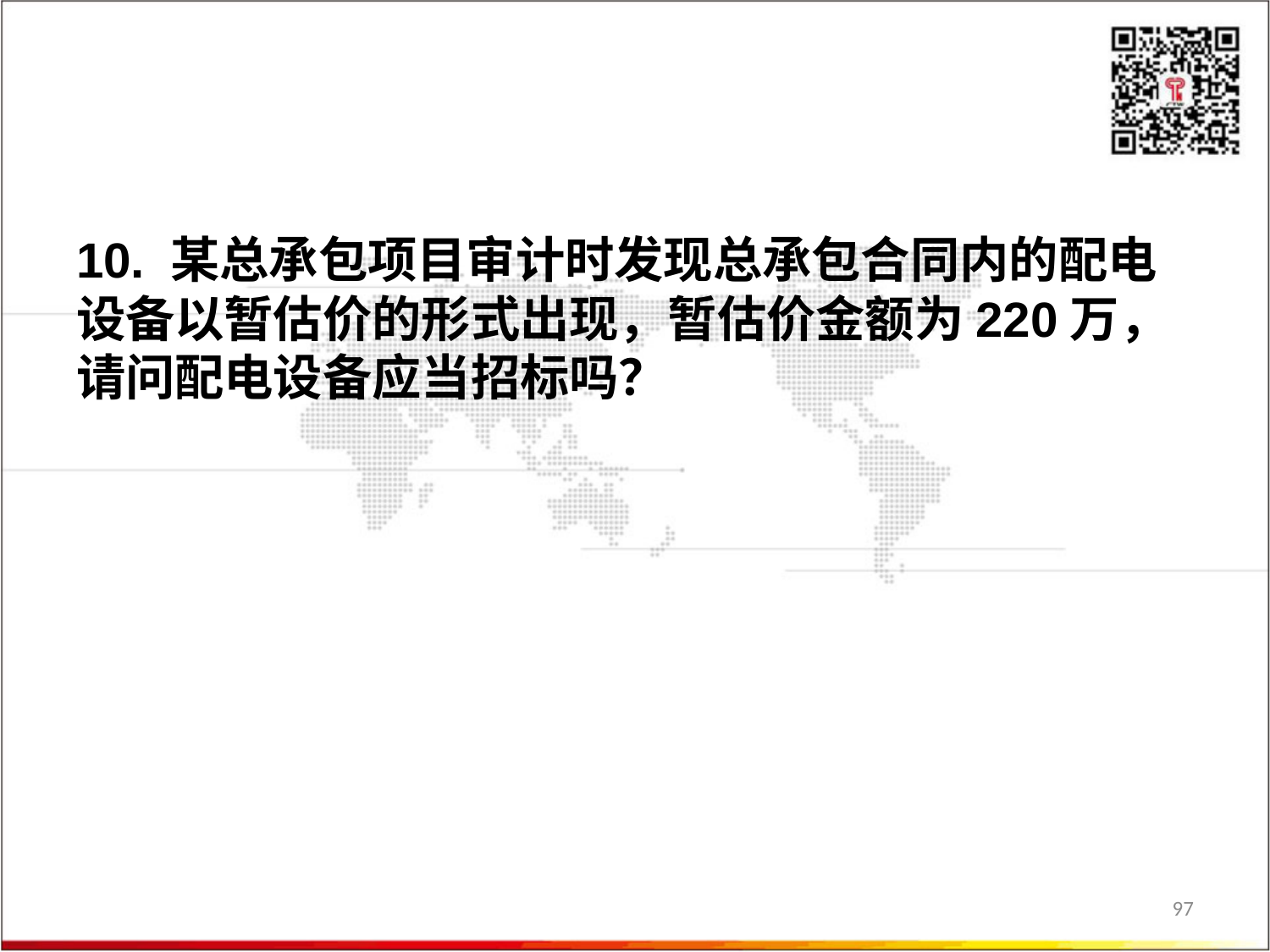

10. 某总承包项目审计时发现总承包合同内的配电设备以暂估价的形式出现，暂估价金额为220万，请问配电设备应当招标吗？

97